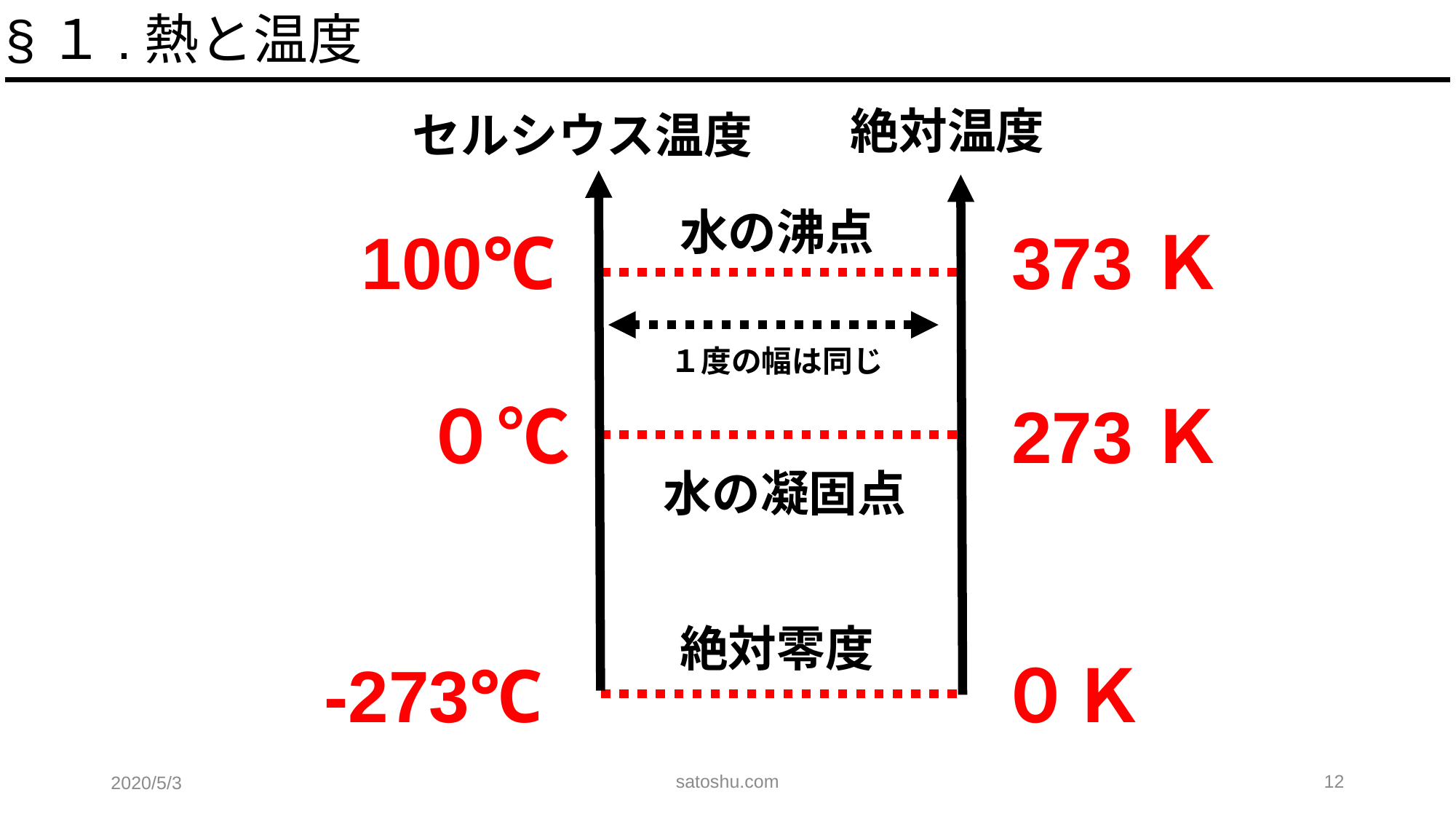

§１.熱と温度
絶対温度
セルシウス温度
水の沸点
373Ｋ
100℃
１度の幅は同じ
273Ｋ
０℃
水の凝固点
絶対零度
０Ｋ
-273℃
satoshu.com
12
2020/5/3